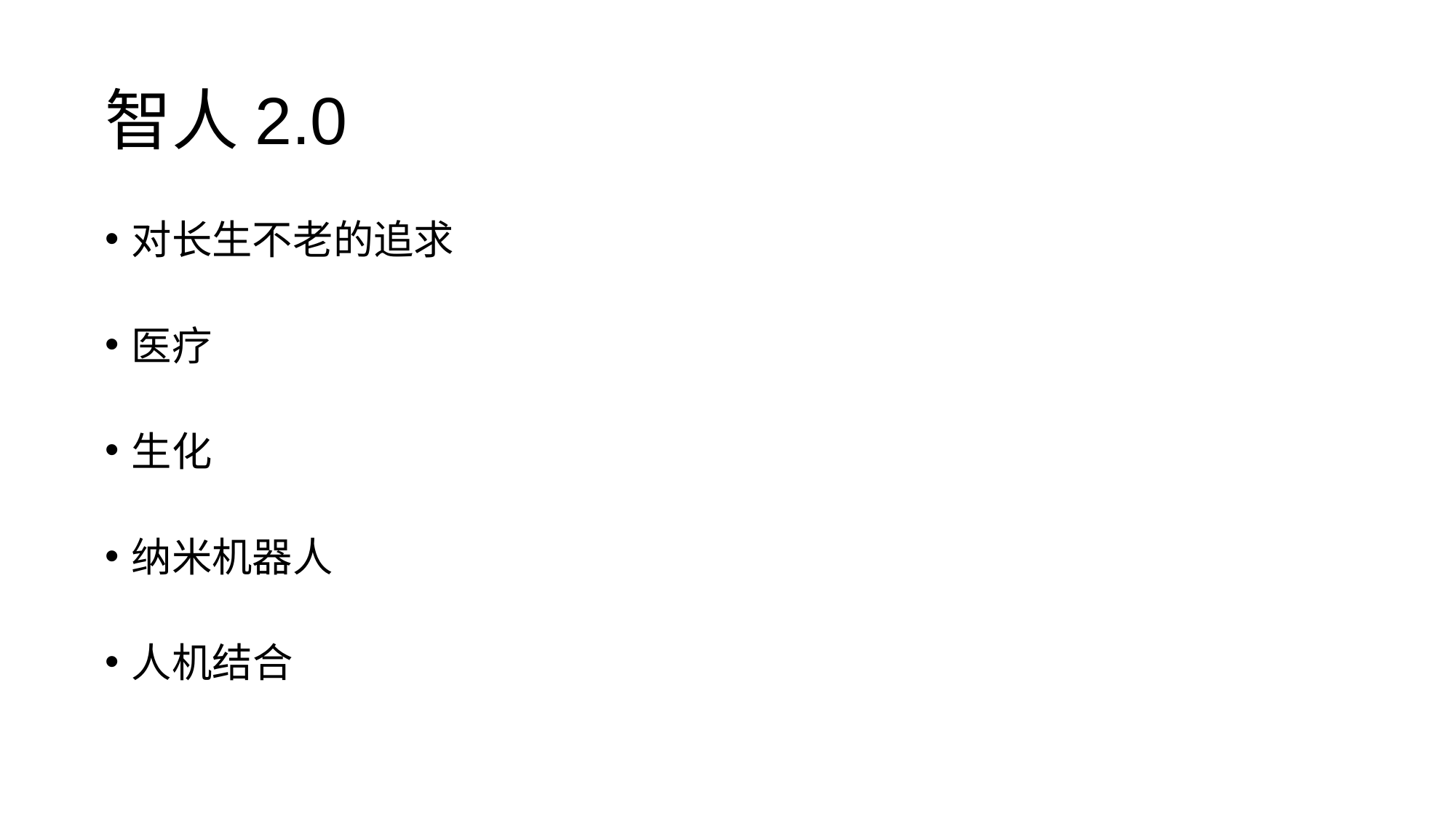

# 智人2.0
对长生不老的追求

医疗

生化

纳米机器人

人机结合